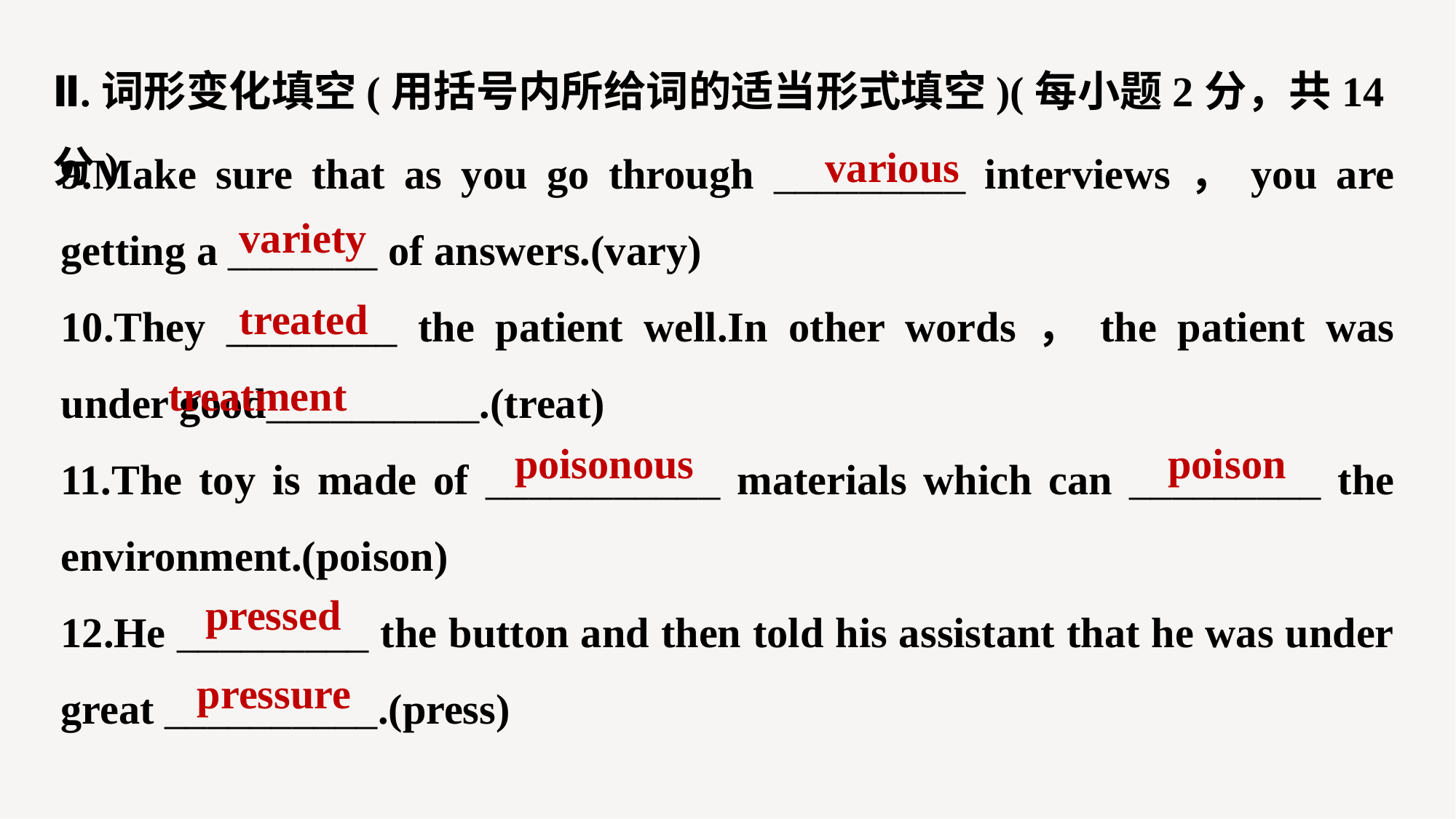

Ⅱ.词形变化填空(用括号内所给词的适当形式填空)(每小题2分，共14分)
9.Make sure that as you go through _________ interviews，you are getting a _______ of answers.(vary)
10.They ________ the patient well.In other words，the patient was under good__________.(treat)
11.The toy is made of ___________ materials which can _________ the environment.(poison)
12.He _________ the button and then told his assistant that he was under great __________.(press)
various
variety
treated
treatment
poisonous
poison
pressed
pressure